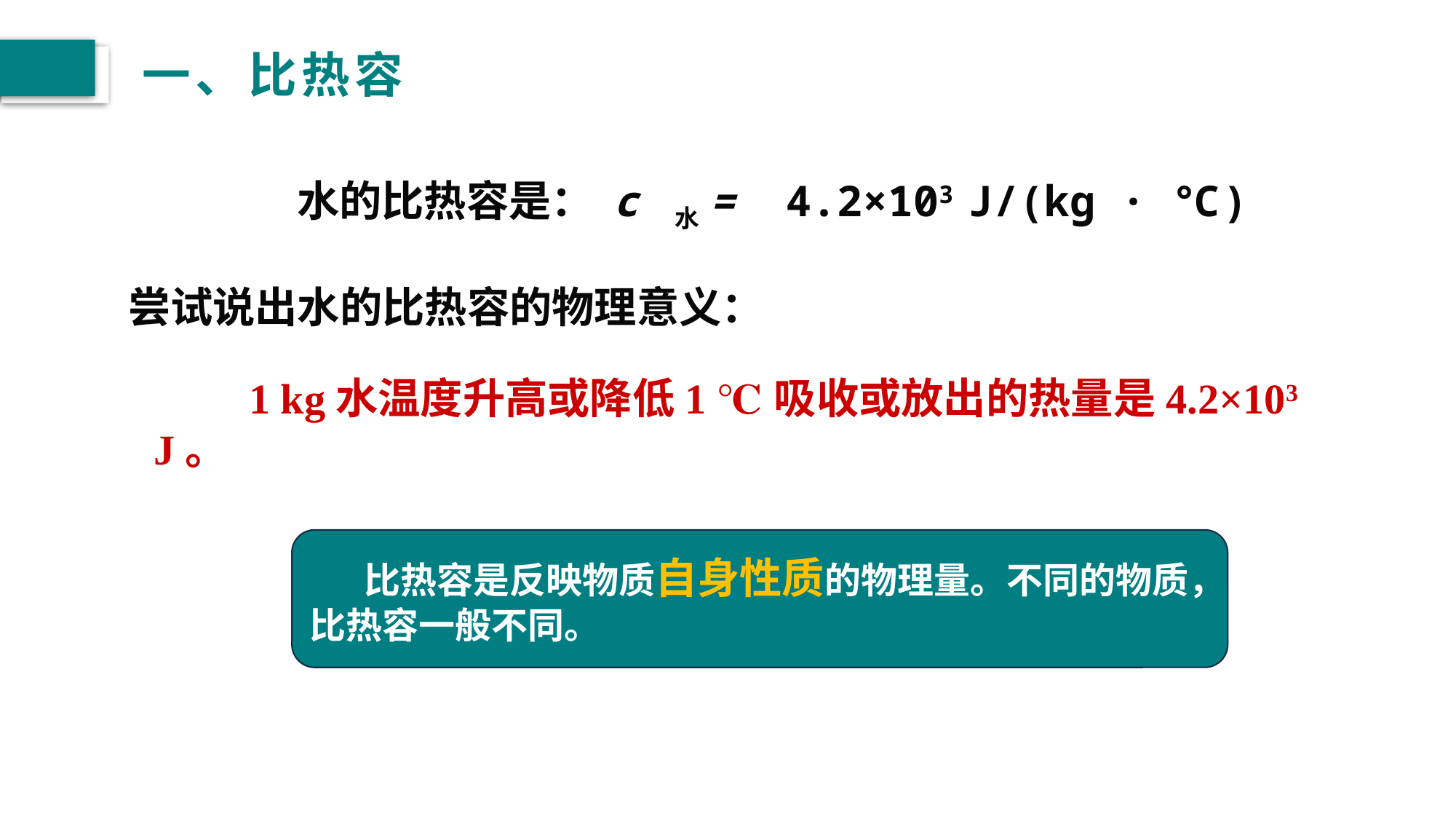

# 一、比热容
　　水的比热容是： c 水=  4.2×103 J/(kg · ℃)

尝试说出水的比热容的物理意义：
　　1 kg水温度升高或降低1 ℃吸收或放出的热量是4.2×103 J。
比热容是反映物质自身性质的物理量。不同的物质，比热容一般不同。